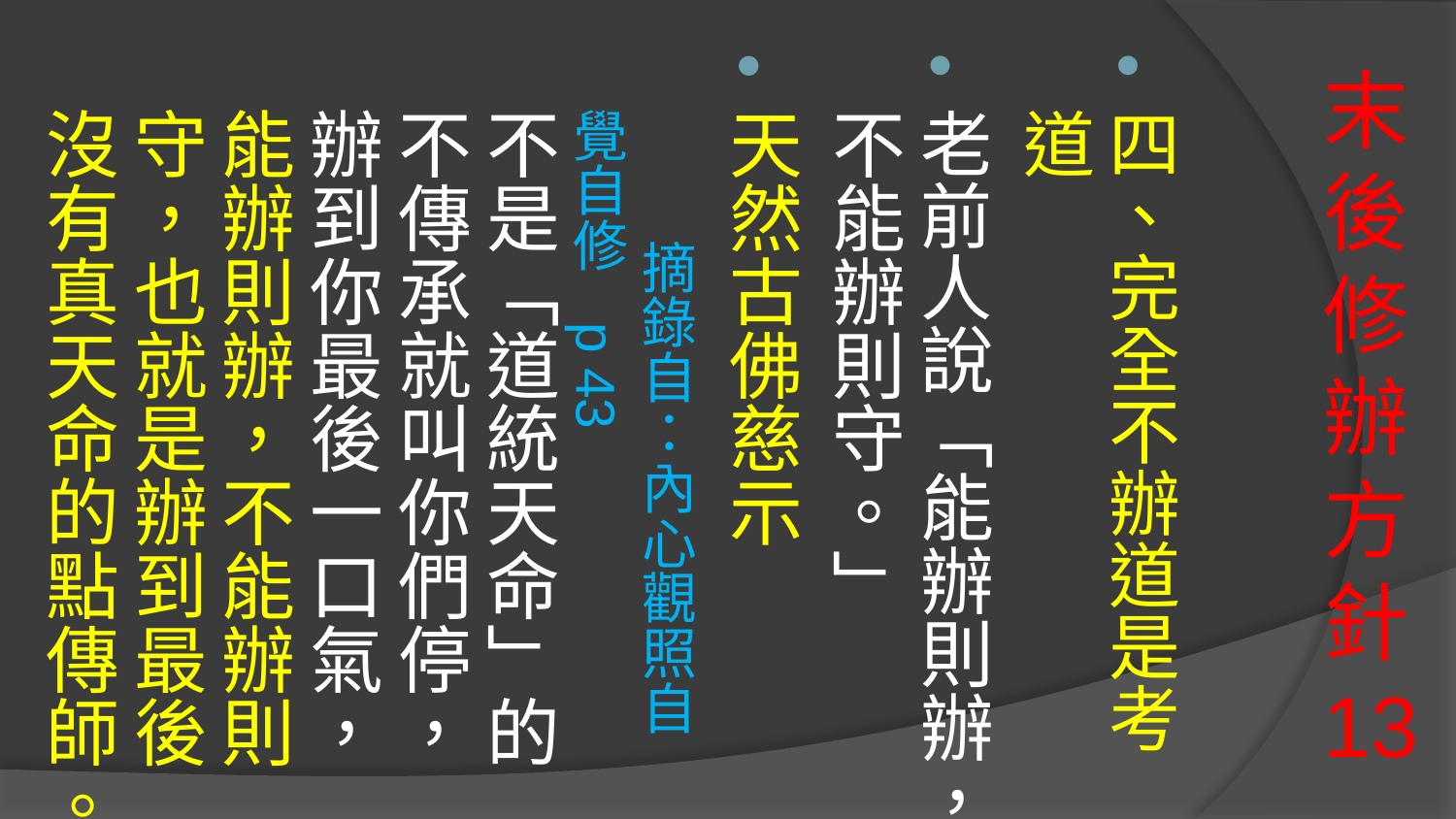

四、完全不辦道是考道
老前人說「能辦則辦，不能辦則守。」
天然古佛慈示                      摘錄自：內心觀照自覺自修   p 43
不是「道統天命」的不傳承就叫你們停，辦到你最後一口氣，能辦則辦，不能辦則守，也就是辦到最後沒有真天命的點傳師。
# 末後修辦方針 13